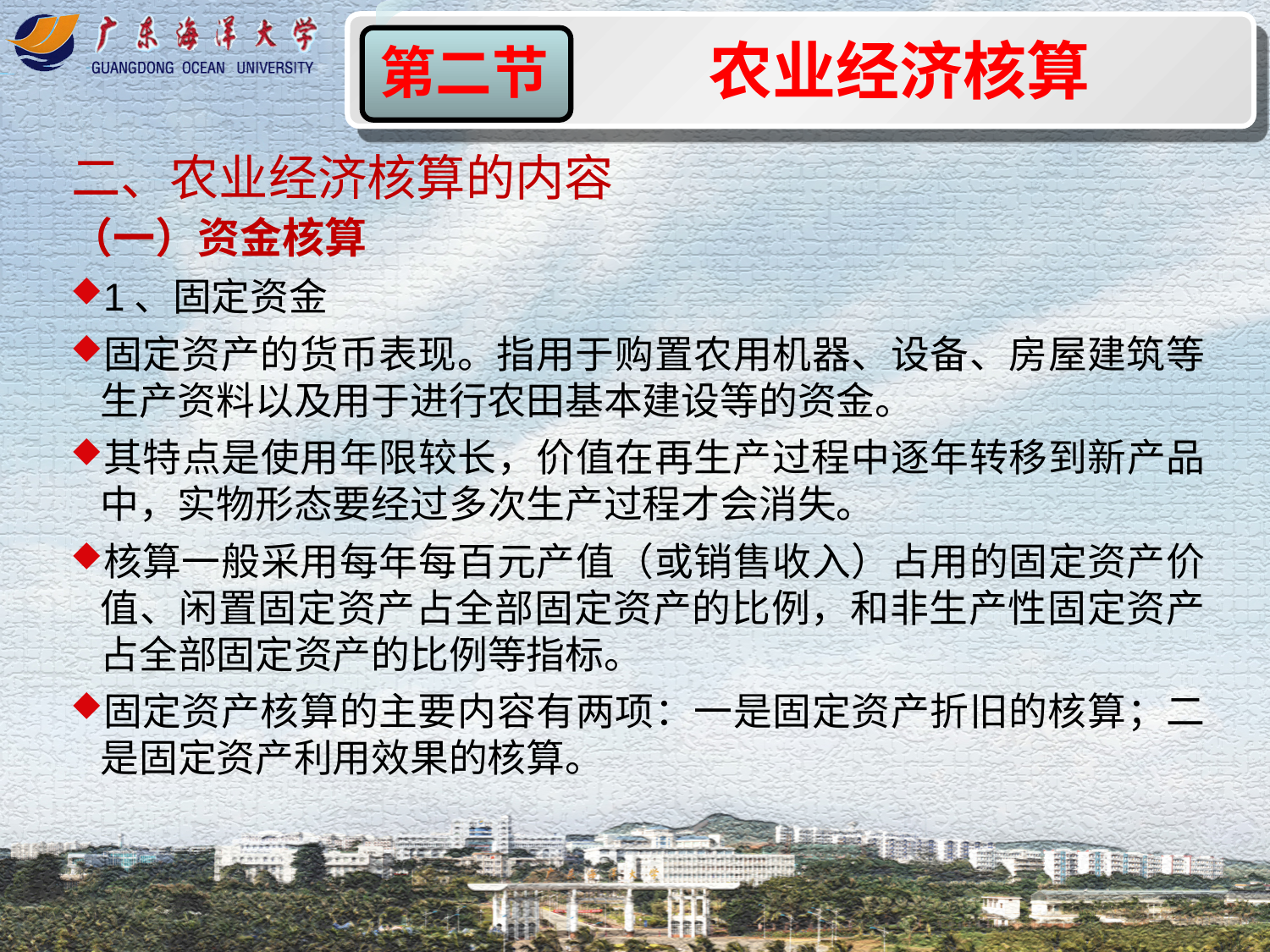

农业经济核算

第二节
二、农业经济核算的内容
（一）资金核算
1、固定资金
固定资产的货币表现。指用于购置农用机器、设备、房屋建筑等生产资料以及用于进行农田基本建设等的资金。
其特点是使用年限较长，价值在再生产过程中逐年转移到新产品中，实物形态要经过多次生产过程才会消失。
核算一般采用每年每百元产值（或销售收入）占用的固定资产价值、闲置固定资产占全部固定资产的比例，和非生产性固定资产占全部固定资产的比例等指标。
固定资产核算的主要内容有两项：一是固定资产折旧的核算；二是固定资产利用效果的核算。